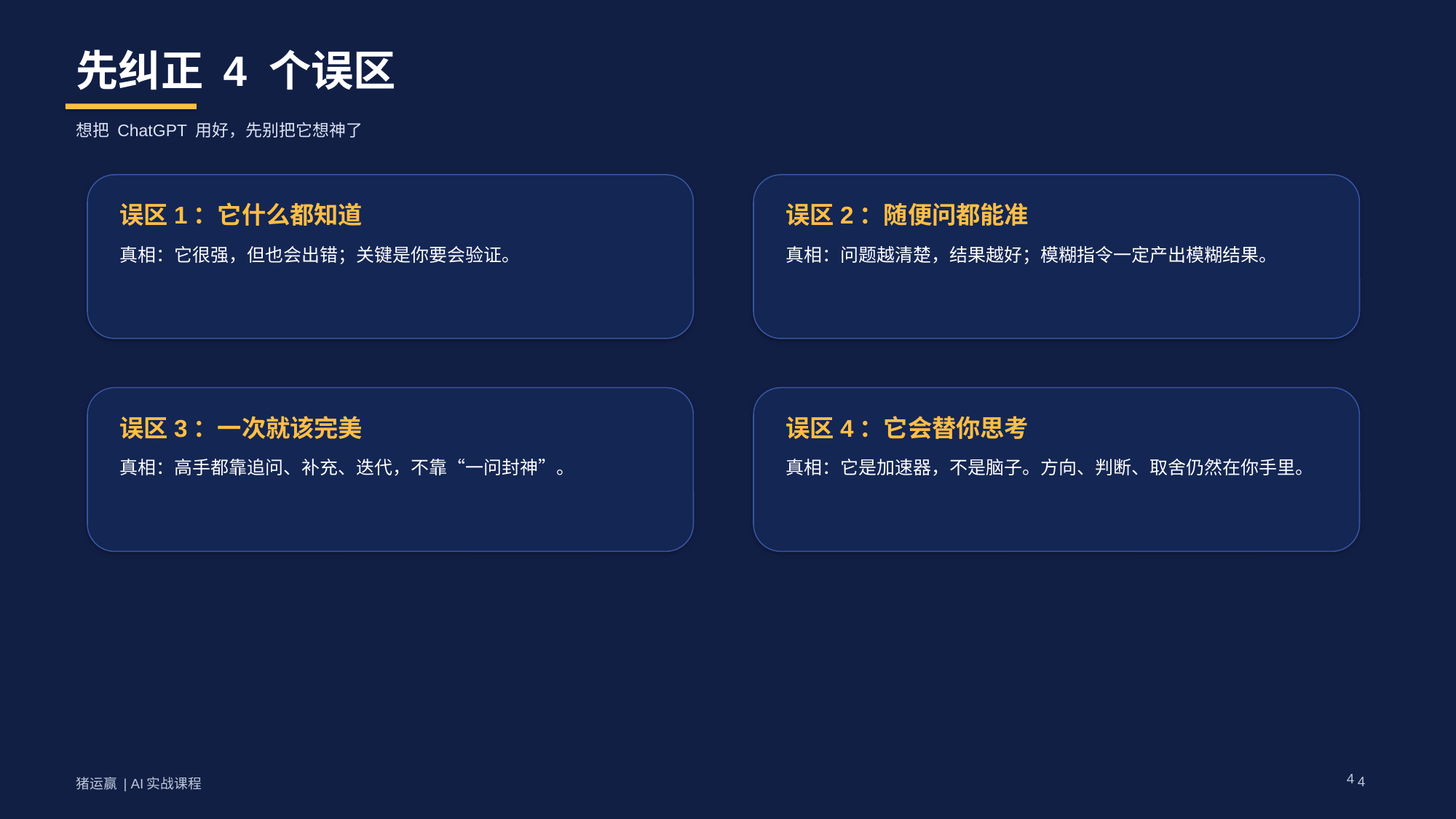

先纠正 4 个误区

想把 ChatGPT 用好，先别把它想神了

误区1：它什么都知道
误区2：随便问都能准
真相：它很强，但也会出错；关键是你要会验证。
真相：问题越清楚，结果越好；模糊指令一定产出模糊结果。

误区3：一次就该完美
误区4：它会替你思考
真相：高手都靠追问、补充、迭代，不靠“一问封神”。
真相：它是加速器，不是脑子。方向、判断、取舍仍然在你手里。
4
4
猪运赢 | AI实战课程